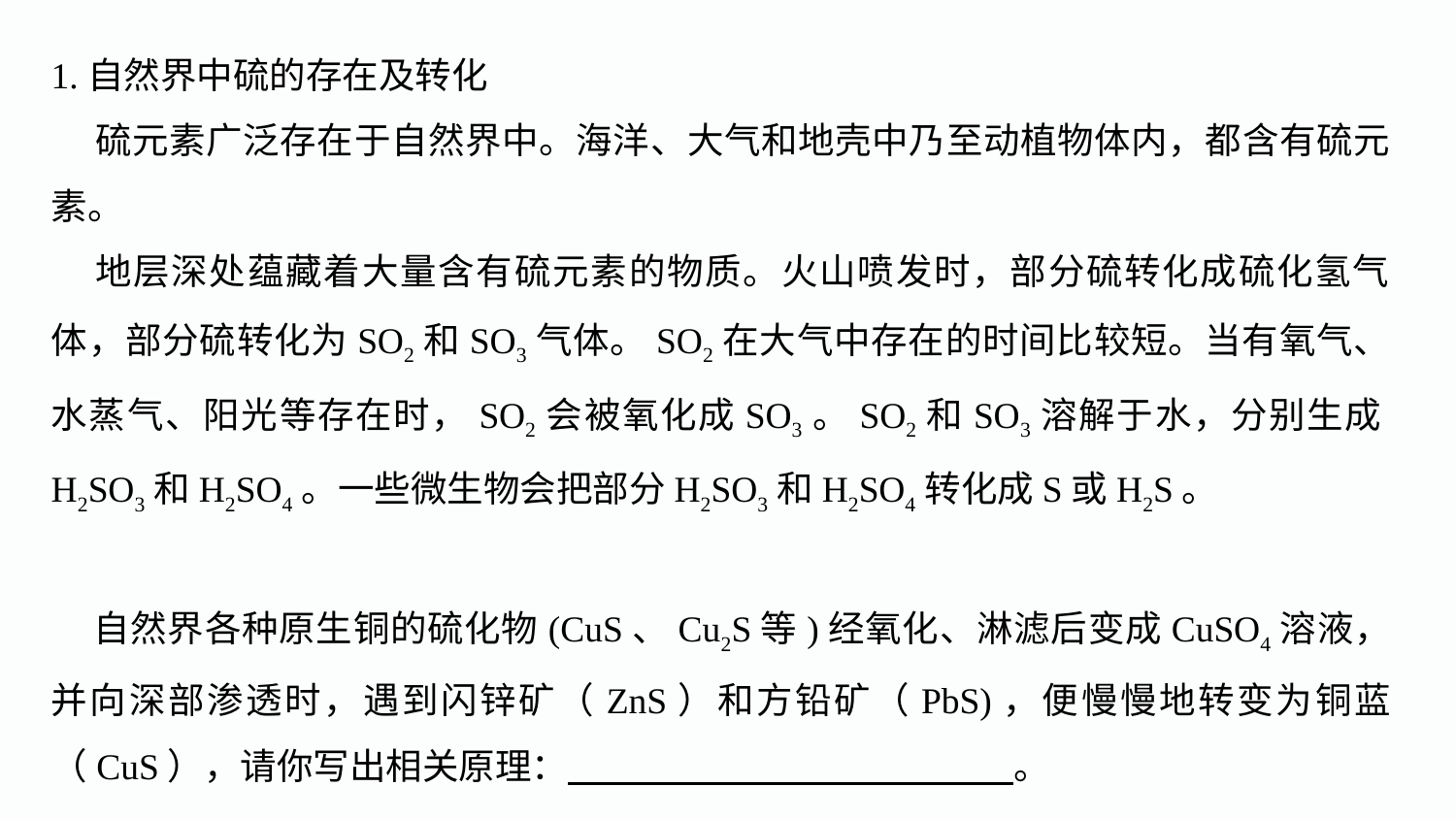

1.自然界中硫的存在及转化
硫元素广泛存在于自然界中。海洋、大气和地壳中乃至动植物体内，都含有硫元素。
地层深处蕴藏着大量含有硫元素的物质。火山喷发时，部分硫转化成硫化氢气体，部分硫转化为SO2和SO3气体。SO2在大气中存在的时间比较短。当有氧气、水蒸气、阳光等存在时，SO2会被氧化成SO3。SO2和SO3溶解于水，分别生成H2SO3和H2SO4。一些微生物会把部分H2SO3和H2SO4转化成S或H2S。

自然界各种原生铜的硫化物(CuS、Cu2S等)经氧化、淋滤后变成CuSO4溶液，并向深部渗透时，遇到闪锌矿（ZnS）和方铅矿（PbS)，便慢慢地转变为铜蓝（CuS），请你写出相关原理：                                                      。